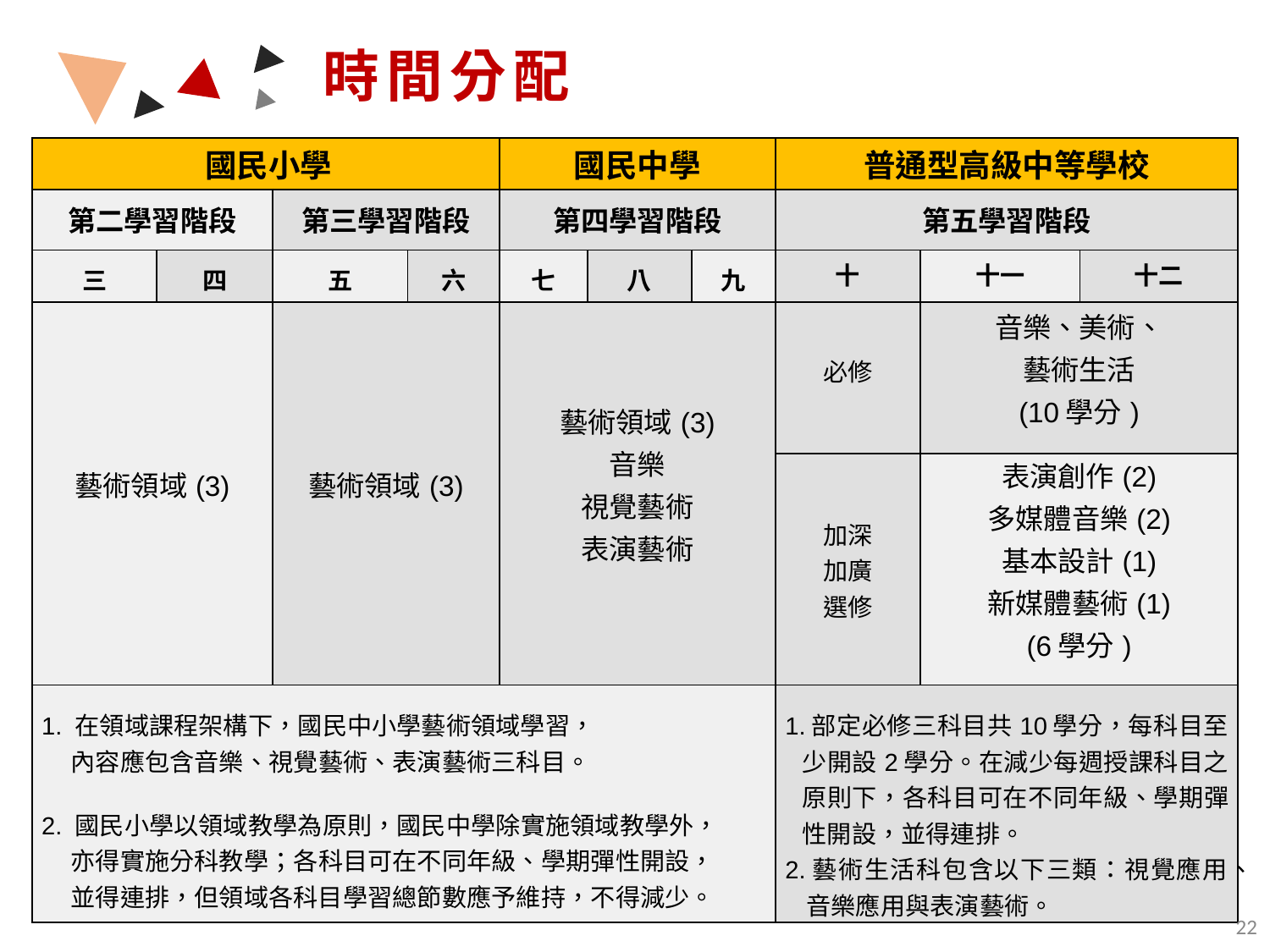

時間分配

| 國民小學 |  |  |  | 國民中學 |  |  | 普通型高級中等學校 |  |  |
| --- | --- | --- | --- | --- | --- | --- | --- | --- | --- |
| 第二學習階段 |  | 第三學習階段 |  | 第四學習階段 |  |  | 第五學習階段 |  |  |
| 三 | 四 | 五 | 六 | 七 | 八 | 九 | 十 | 十一 | 十二 |
| 藝術領域(3) |  | 藝術領域(3) |  | 藝術領域(3) 音樂 視覺藝術 表演藝術 |  |  | 必修 | 音樂、美術、 藝術生活 (10學分) |  |
|  |  |  |  |  |  |  | 加深 加廣 選修 | 表演創作(2) 多媒體音樂(2) 基本設計(1) 新媒體藝術(1) (6學分) |  |
| 1. 在領域課程架構下，國民中小學藝術領域學習， 內容應包含音樂、視覺藝術、表演藝術三科目。 2. 國民小學以領域教學為原則，國民中學除實施領域教學外， 亦得實施分科教學；各科目可在不同年級、學期彈性開設， 並得連排，但領域各科目學習總節數應予維持，不得減少。 |  |  |  |  |  |  | 1.部定必修三科目共10學分，每科目至少開設2學分。在減少每週授課科目之原則下，各科目可在不同年級、學期彈性開設，並得連排。 2.藝術生活科包含以下三類：視覺應用、音樂應用與表演藝術。 |  |  |
22